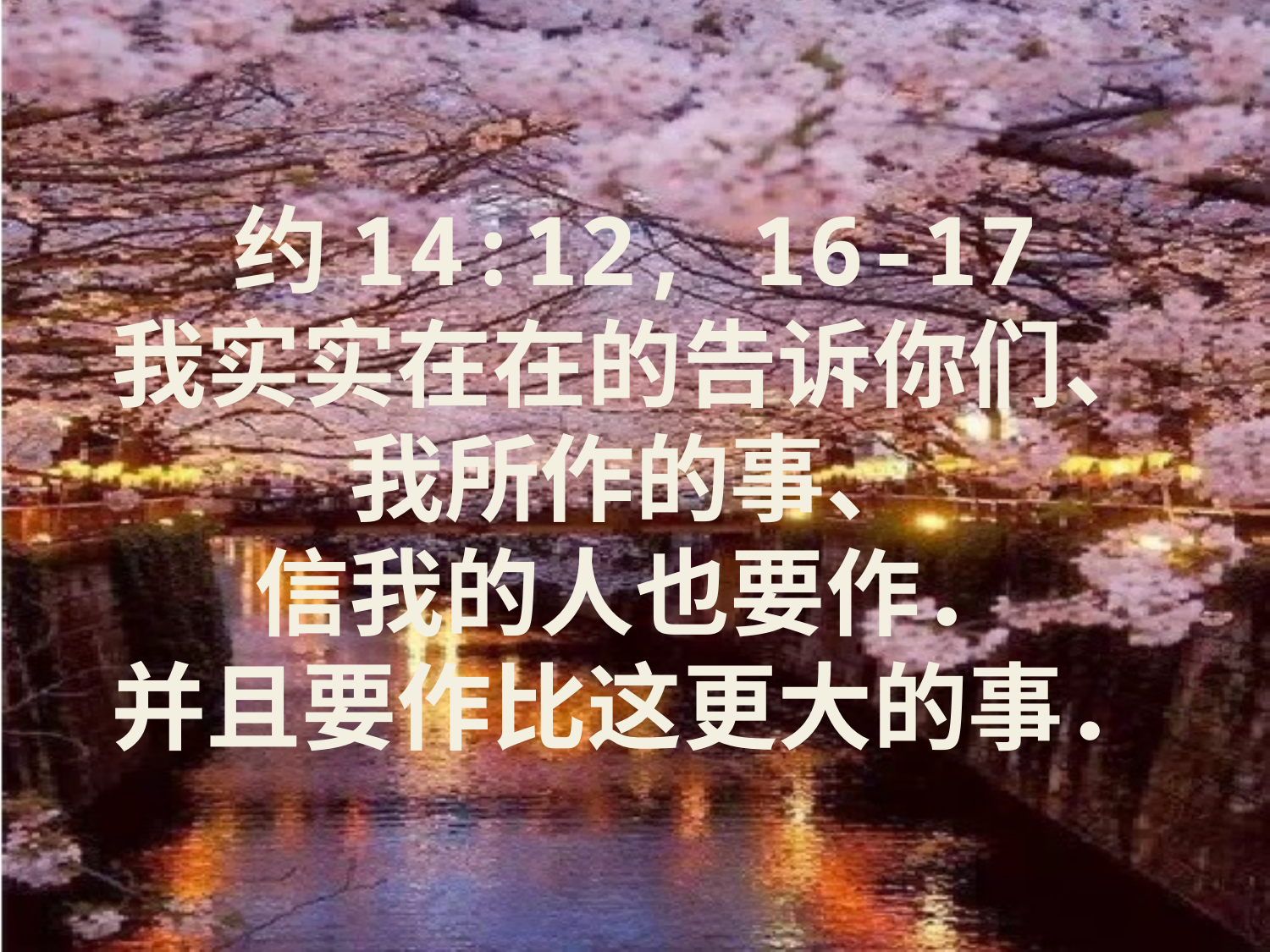

# 约14:12, 16-17 我实实在在的告诉你们、 我所作的事、 信我的人也要作． 并且要作比这更大的事．